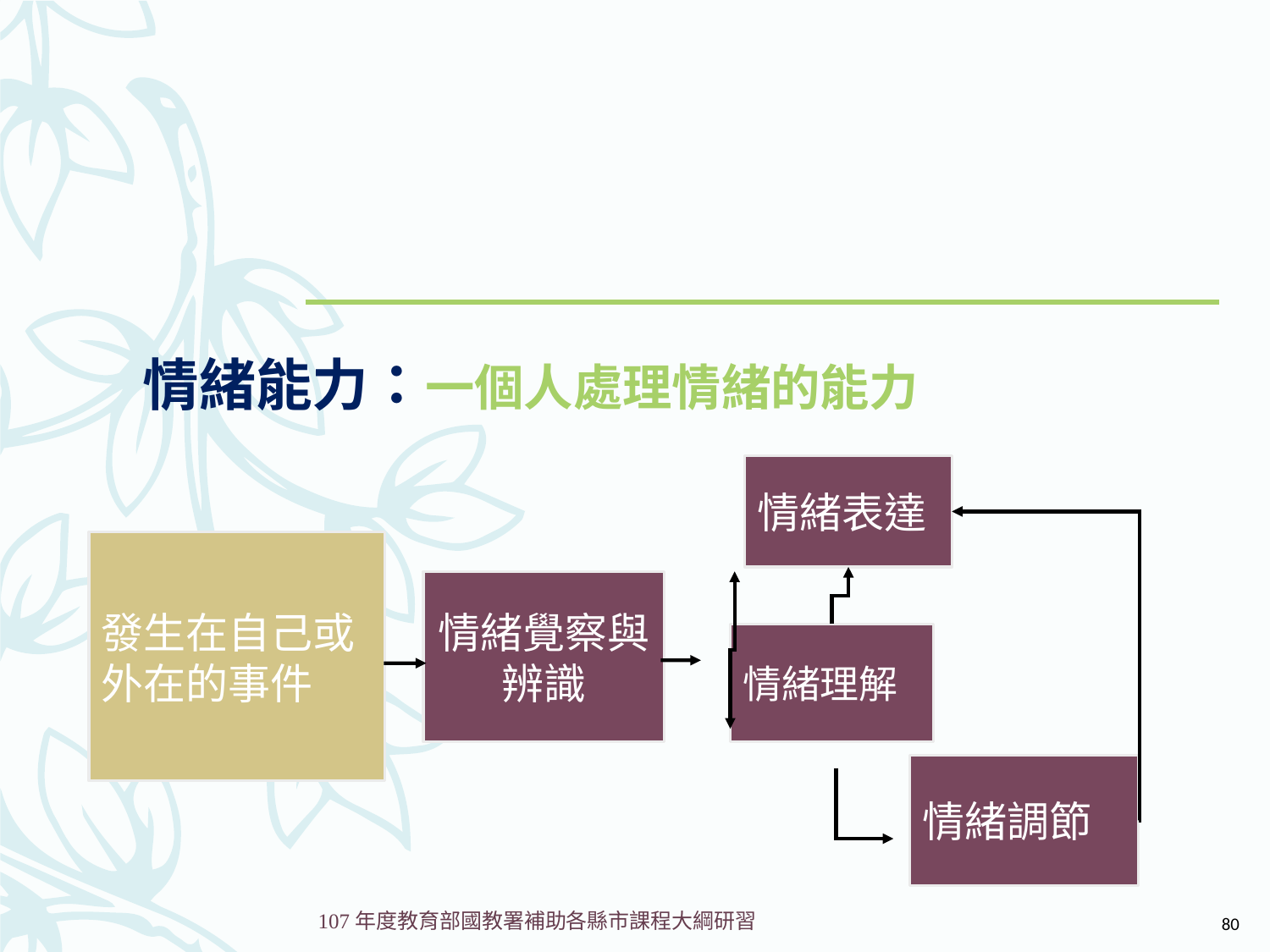

情緒能力：一個人處理情緒的能力

情緒表達
發生在自己或外在的事件
情緒覺察與辨識
情緒理解

情緒調節
80
107年度教育部國教署補助各縣市課程大綱研習